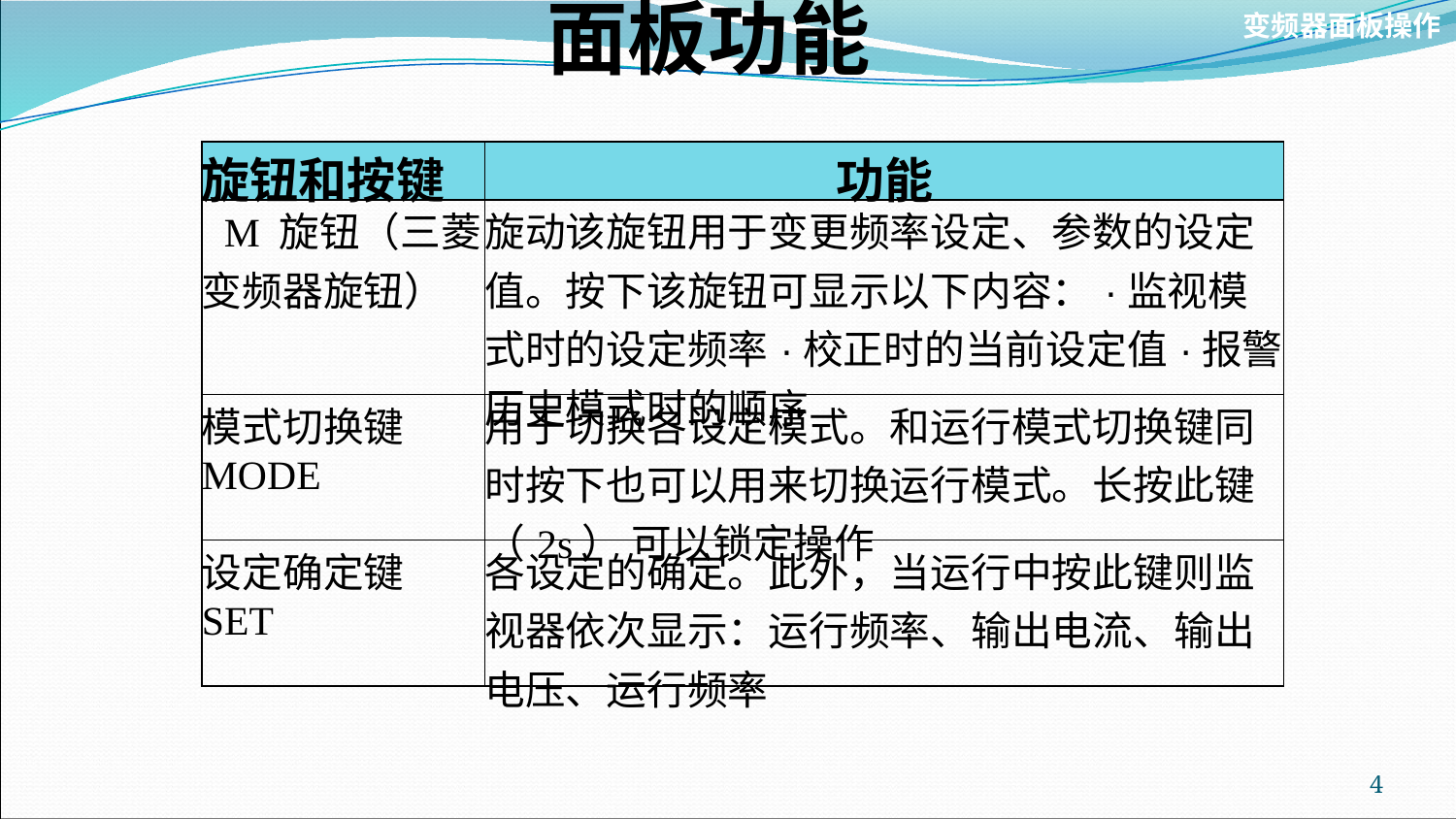

# 面板功能
变频器面板操作
| 旋钮和按键 | 功能 |
| --- | --- |
| M 旋钮（三菱变频器旋钮） | 旋动该旋钮用于变更频率设定、参数的设定值。按下该旋钮可显示以下内容：·监视模式时的设定频率·校正时的当前设定值·报警历史模式时的顺序 |
| 模式切换键 MODE | 用于切换各设定模式。和运行模式切换键同时按下也可以用来切换运行模式。长按此键（2s） 可以锁定操作 |
| 设定确定键SET | 各设定的确定。此外，当运行中按此键则监视器依次显示：运行频率、输出电流、输出电压、运行频率 |
4